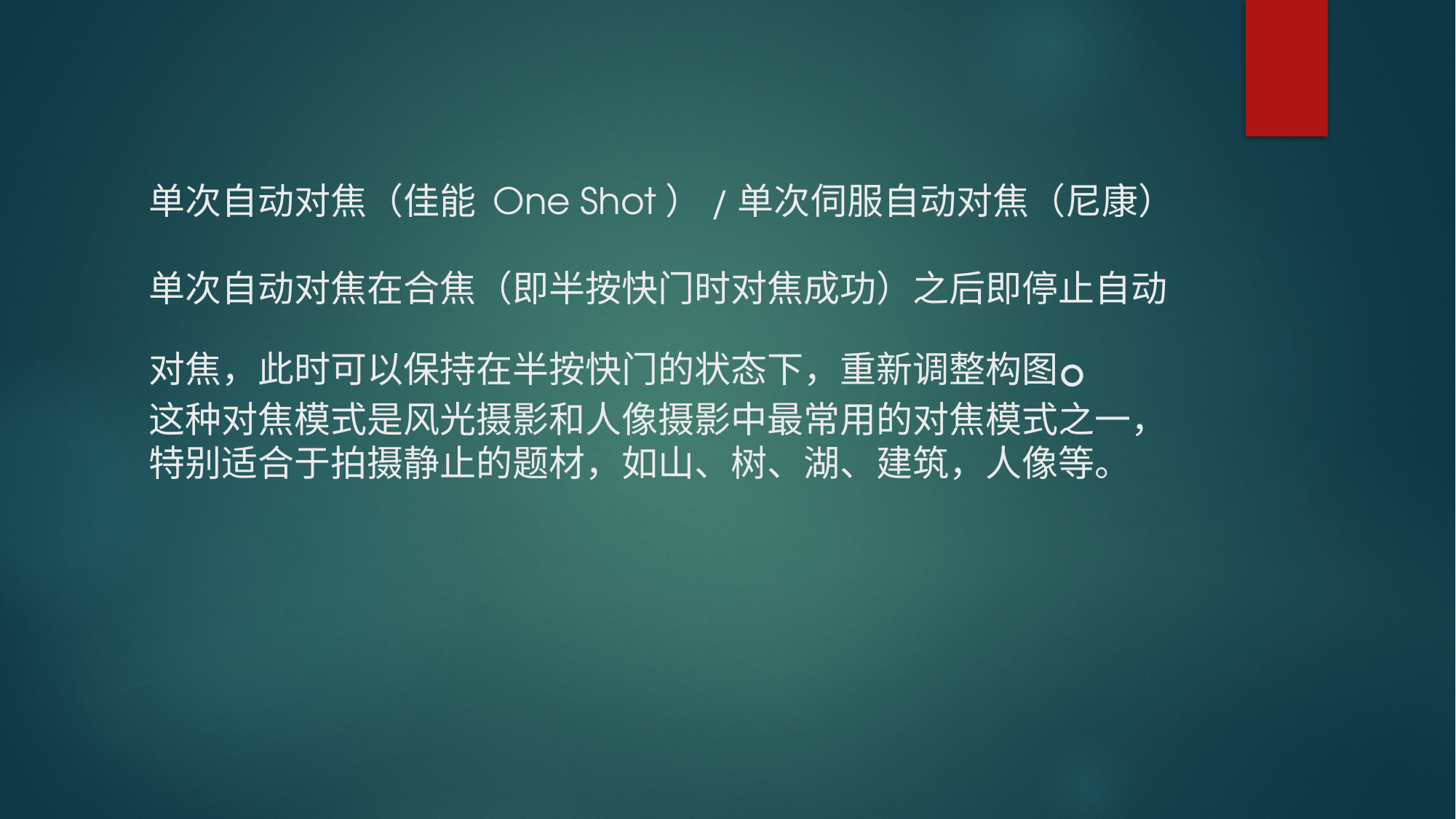

# 单次自动对焦（佳能 One Shot）/单次伺服自动对焦（尼康） 单次自动对焦在合焦（即半按快门时对焦成功）之后即停止自动对焦，此时可以保持在半按快门的状态下，重新调整构图。 这种对焦模式是风光摄影和人像摄影中最常用的对焦模式之一，特别适合于拍摄静止的题材，如山、树、湖、建筑，人像等。